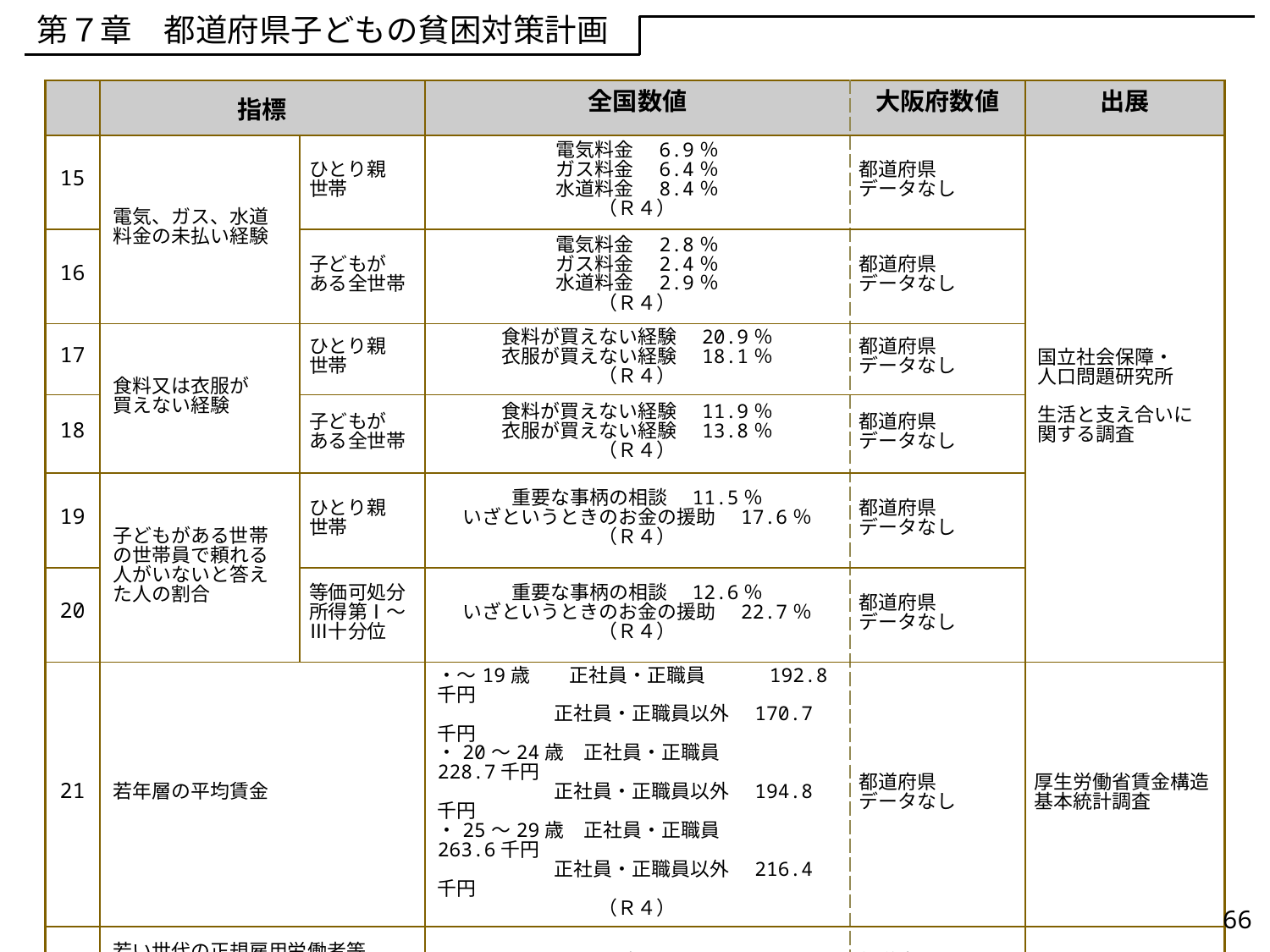

第７章　都道府県子どもの貧困対策計画
|  | 指標 |  | 全国数値 | 大阪府数値 | 出展 |
| --- | --- | --- | --- | --- | --- |
| 15 | 電気、ガス、水道 料金の未払い経験 | ひとり親 世帯 | 電気料金　6.9％ ガス料金　6.4％ 水道料金　8.4％ （Ｒ４） | 都道府県 データなし | 国立社会保障・ 人口問題研究所   生活と支え合いに 関する調査 |
| 16 |  | 子どもが ある全世帯 | 電気料金　2.8％ ガス料金　2.4％ 水道料金　2.9％ （Ｒ４） | 都道府県 データなし |  |
| 17 | 食料又は衣服が 買えない経験 | ひとり親 世帯 | 食料が買えない経験　20.9％ 衣服が買えない経験　18.1％ （Ｒ４） | 都道府県 データなし |  |
| 18 |  | 子どもが ある全世帯 | 食料が買えない経験　11.9％ 衣服が買えない経験　13.8％ （Ｒ４） | 都道府県 データなし |  |
| 19 | 子どもがある世帯の世帯員で頼れる人がいないと答えた人の割合 | ひとり親 世帯 | 重要な事柄の相談　11.5％ いざというときのお金の援助　17.6％ （Ｒ４） | 都道府県 データなし |  |
| 20 |  | 等価可処分所得第Ⅰ～Ⅲ十分位 | 重要な事柄の相談　12.6％ いざというときのお金の援助　22.7％ （Ｒ４） | 都道府県 データなし |  |
| 21 | 若年層の平均賃金 |  | ・～19歳　　正社員・正職員　　　192.8千円 　　　　　　正社員・正職員以外　170.7千円 ・20～24歳　正社員・正職員　　　228.7千円 　　　　　　正社員・正職員以外　194.8千円 ・25～29歳　正社員・正職員　　　263.6千円 　　　　　　正社員・正職員以外　216.4千円 （Ｒ４） | 都道府県 データなし | 厚生労働省賃金構造基本統計調査 |
| 22 | 若い世代の正規雇用労働者等 （自らの希望による非正規雇用 労働者等を含む。）の割合 |  | 15～34歳　97.9％ （Ｒ５年７～９月平均） | 都道府県 データなし | 総務省労働力調査 |
66